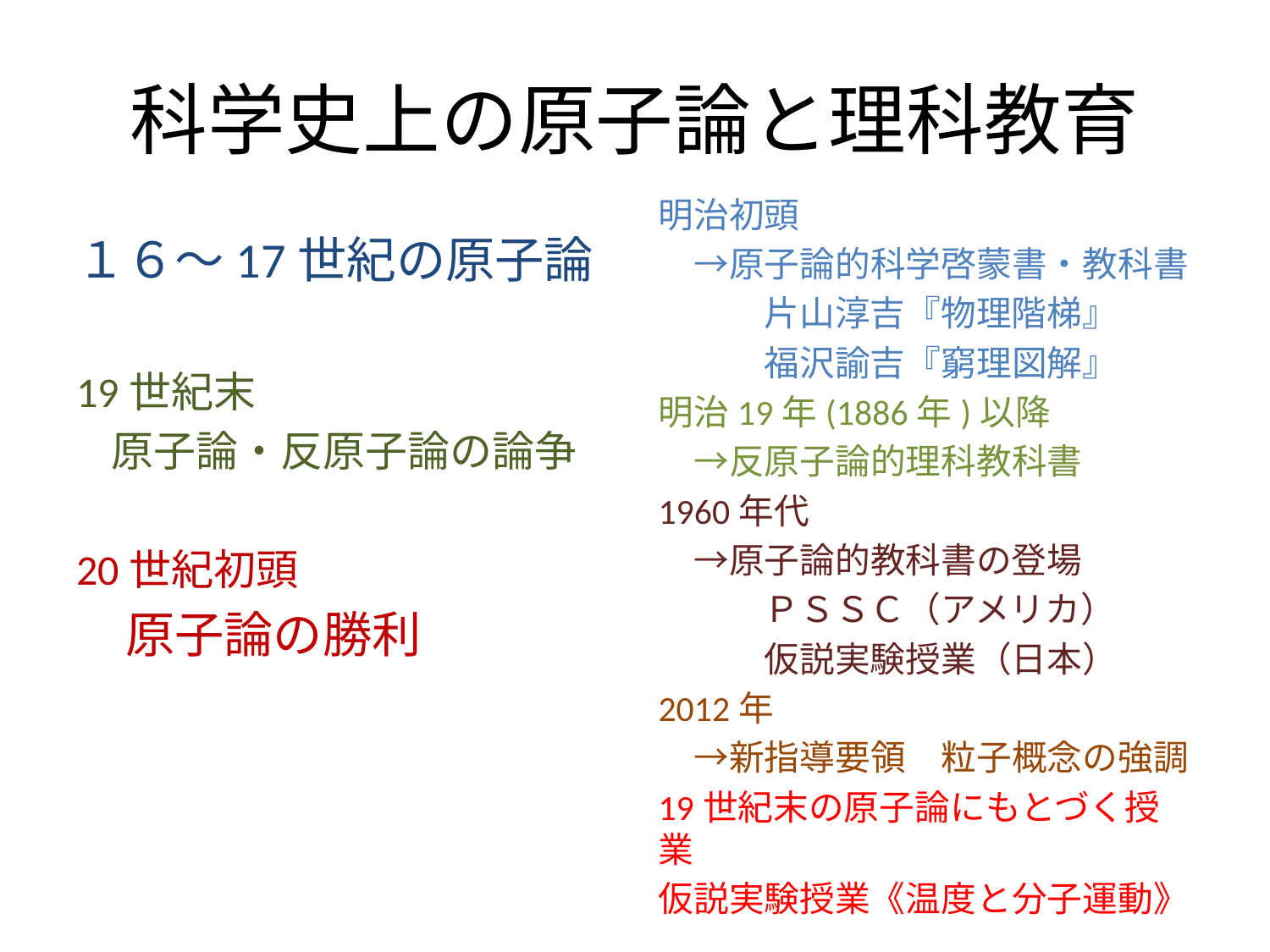

# 科学史上の原子論と理科教育
明治初頭
　→原子論的科学啓蒙書・教科書
　　　片山淳吉『物理階梯』
　　　福沢諭吉『窮理図解』
明治19年(1886年)以降
　→反原子論的理科教科書
1960年代
　→原子論的教科書の登場
　　　ＰＳＳＣ（アメリカ）
　　　仮説実験授業（日本）
2012年
　→新指導要領　粒子概念の強調
19世紀末の原子論にもとづく授業
仮説実験授業《温度と分子運動》
１６～17世紀の原子論

19世紀末
　原子論・反原子論の論争

20世紀初頭
　原子論の勝利